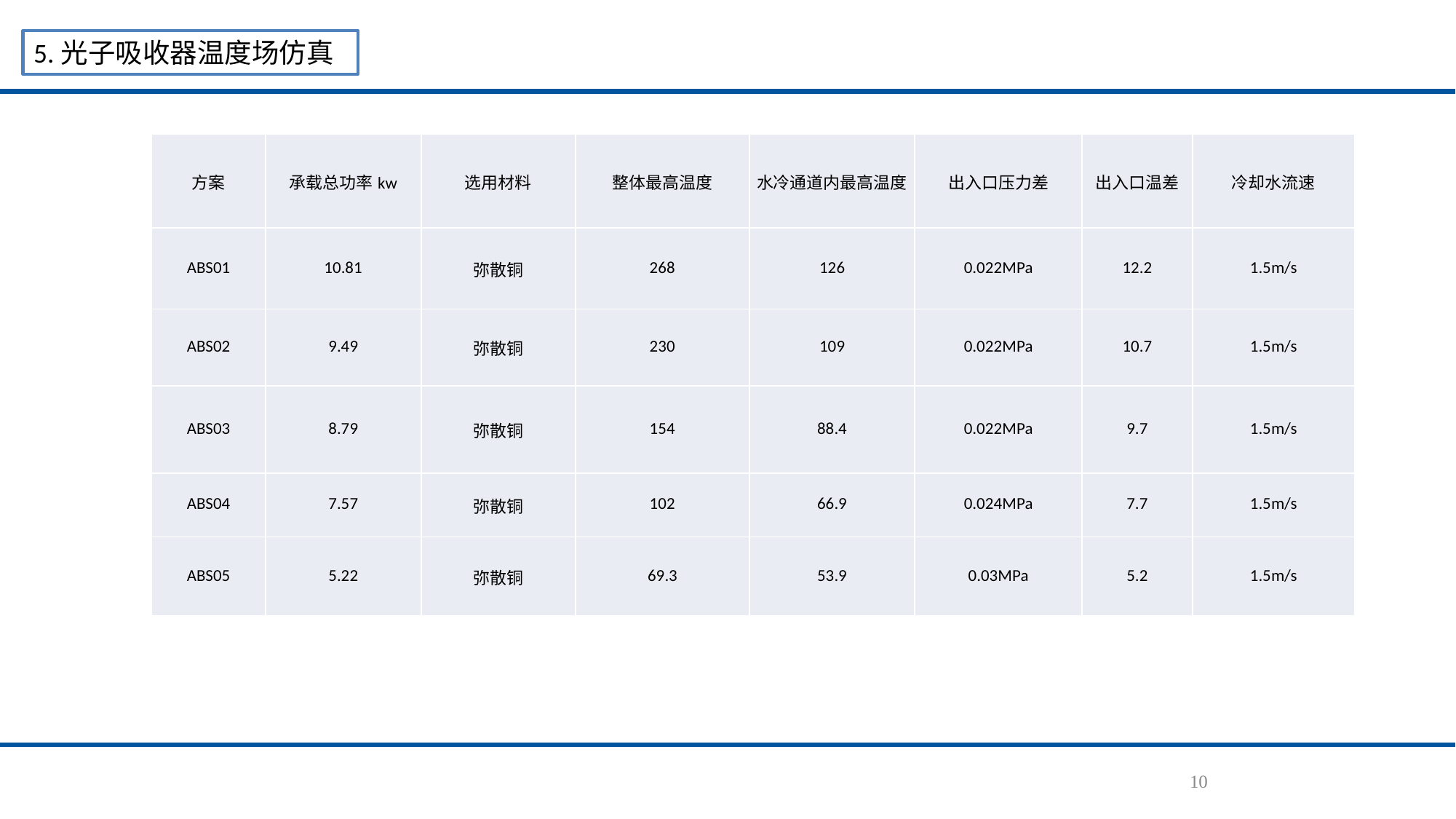

5.光子吸收器温度场仿真
| 方案 | 承载总功率kw | 选用材料 | 整体最高温度 | 水冷通道内最高温度 | 出入口压力差 | 出入口温差 | 冷却水流速 |
| --- | --- | --- | --- | --- | --- | --- | --- |
| ABS01 | 10.81 | 弥散铜 | 268 | 126 | 0.022MPa | 12.2 | 1.5m/s |
| ABS02 | 9.49 | 弥散铜 | 230 | 109 | 0.022MPa | 10.7 | 1.5m/s |
| ABS03 | 8.79 | 弥散铜 | 154 | 88.4 | 0.022MPa | 9.7 | 1.5m/s |
| ABS04 | 7.57 | 弥散铜 | 102 | 66.9 | 0.024MPa | 7.7 | 1.5m/s |
| ABS05 | 5.22 | 弥散铜 | 69.3 | 53.9 | 0.03MPa | 5.2 | 1.5m/s |
10